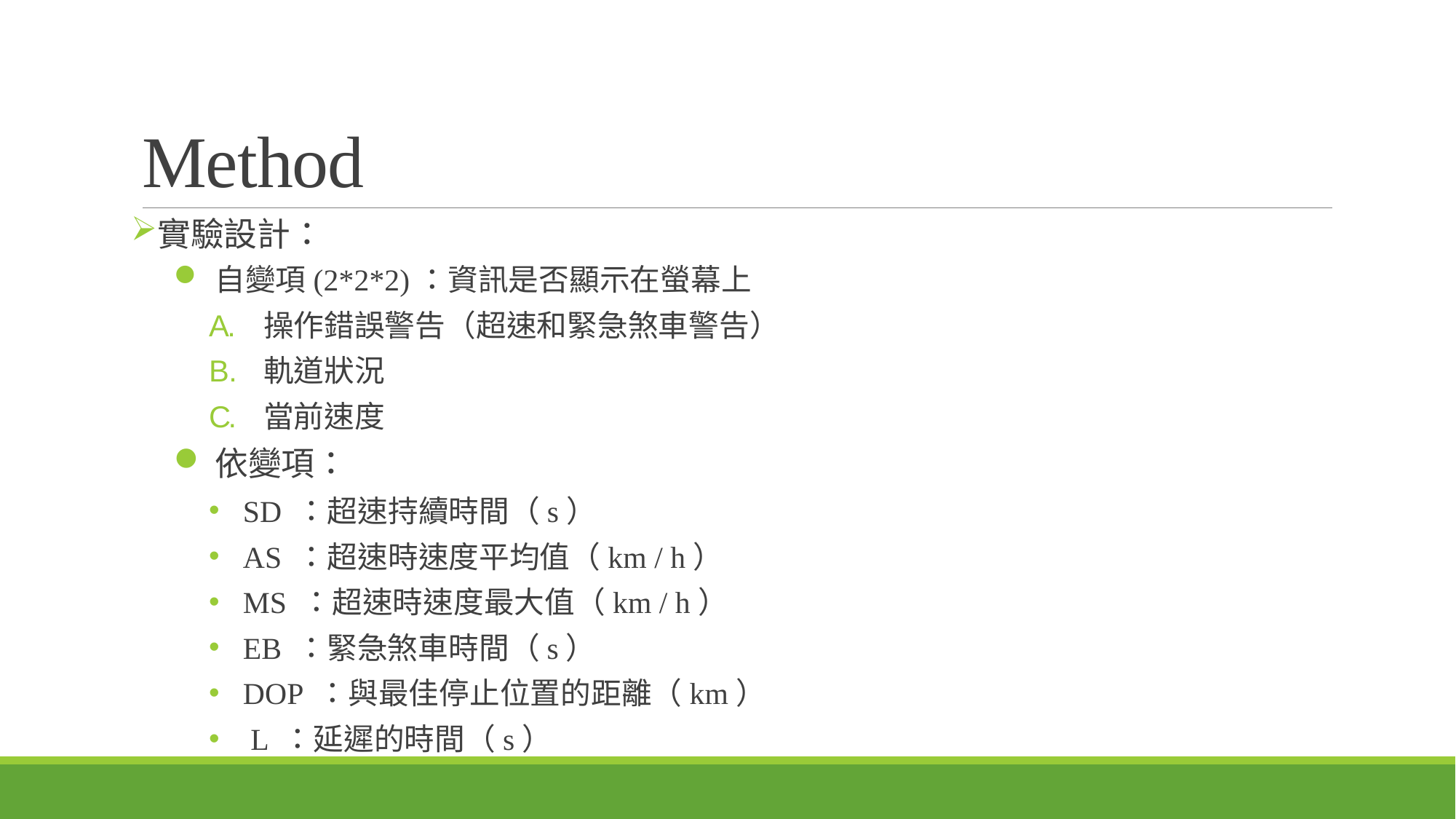

# Method
實驗設計：
自變項(2*2*2)：資訊是否顯示在螢幕上
操作錯誤警告（超速和緊急煞車警告）
軌道狀況
當前速度
依變項：
SD ：超速持續時間（s）
AS ：超速時速度平均值（km / h）
MS ：超速時速度最大值（km / h）
EB ：緊急煞車時間（s）
DOP ：與最佳停止位置的距離（km）
 L ：延遲的時間（s）